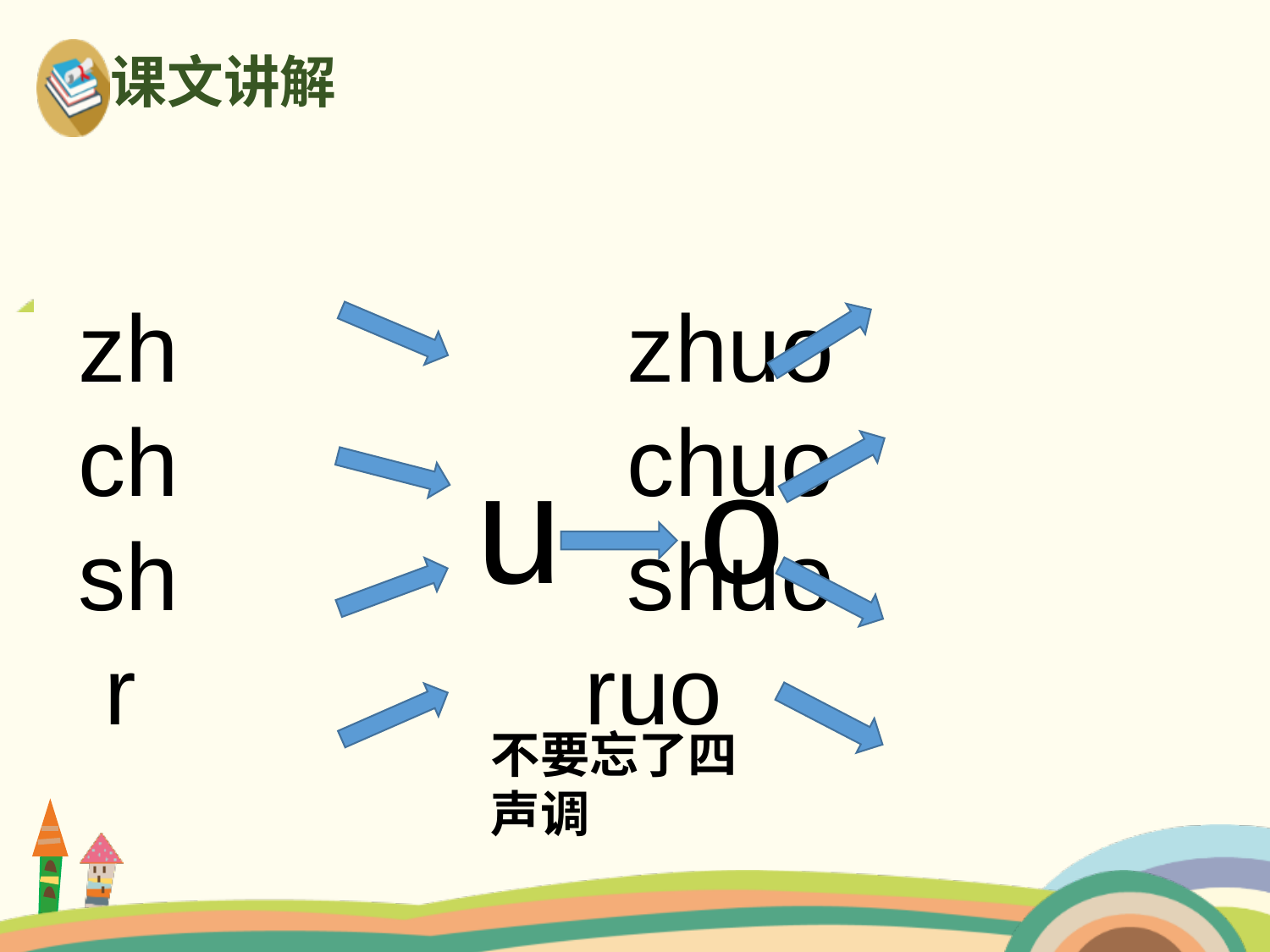

课文讲解
zh                 zhuo
ch                 chuo
sh                 shuo
 r                 ruo

u
o

不要忘了四声调